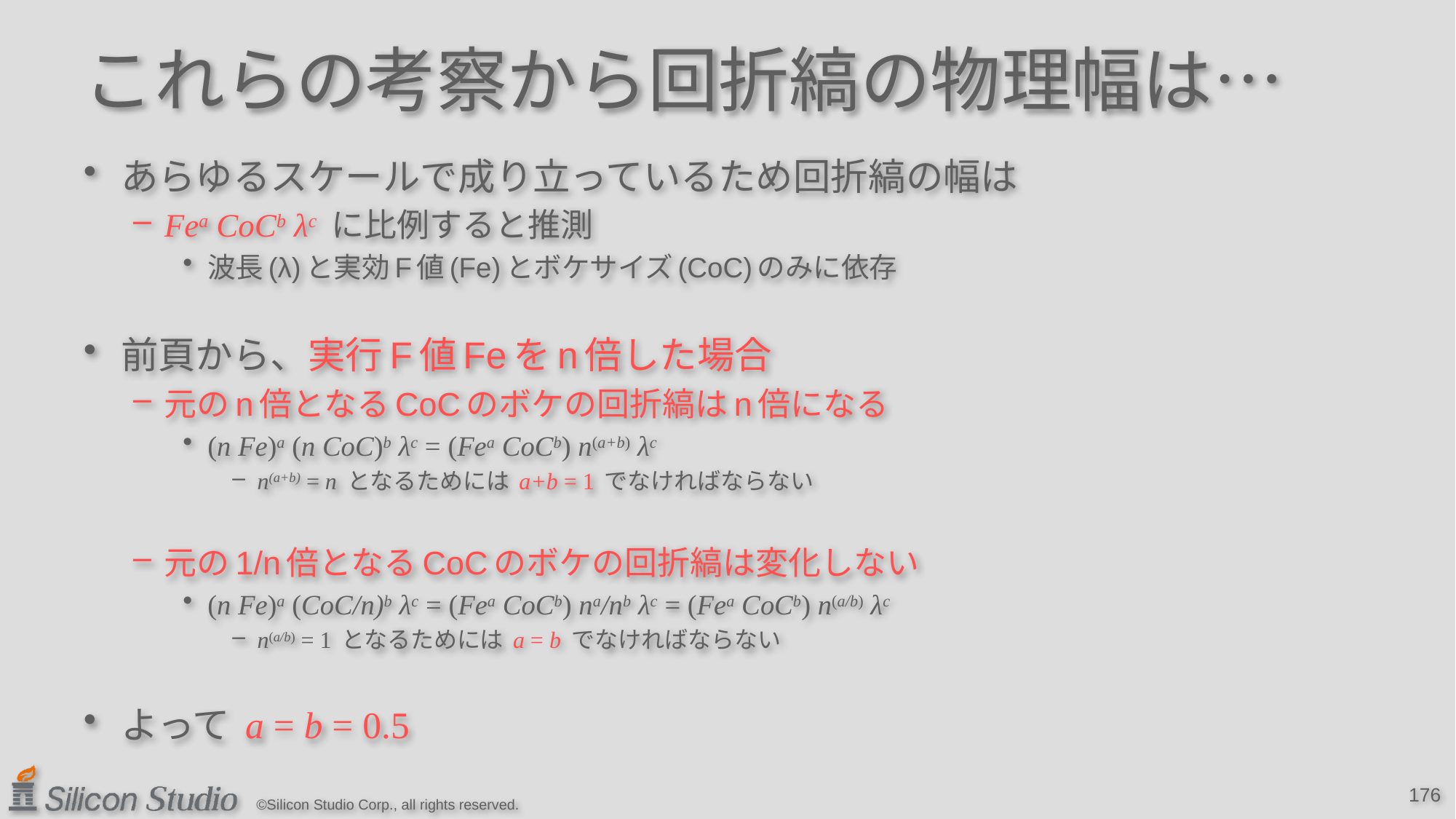

# これらの考察から回折縞の物理幅は…
あらゆるスケールで成り立っているため回折縞の幅は
Fea CoCb λc に比例すると推測
波長(λ)と実効F値(Fe)とボケサイズ(CoC)のみに依存

前頁から、実行F値Feをn倍した場合
元のn倍となるCoCのボケの回折縞はn倍になる
(n Fe)a (n CoC)b λc = (Fea CoCb) n(a+b) λc
n(a+b) = n となるためには a+b = 1 でなければならない

元の1/n倍となるCoCのボケの回折縞は変化しない
(n Fe)a (CoC/n)b λc = (Fea CoCb) na/nb λc = (Fea CoCb) n(a/b) λc
n(a/b) = 1 となるためには a = b でなければならない

よって a = b = 0.5